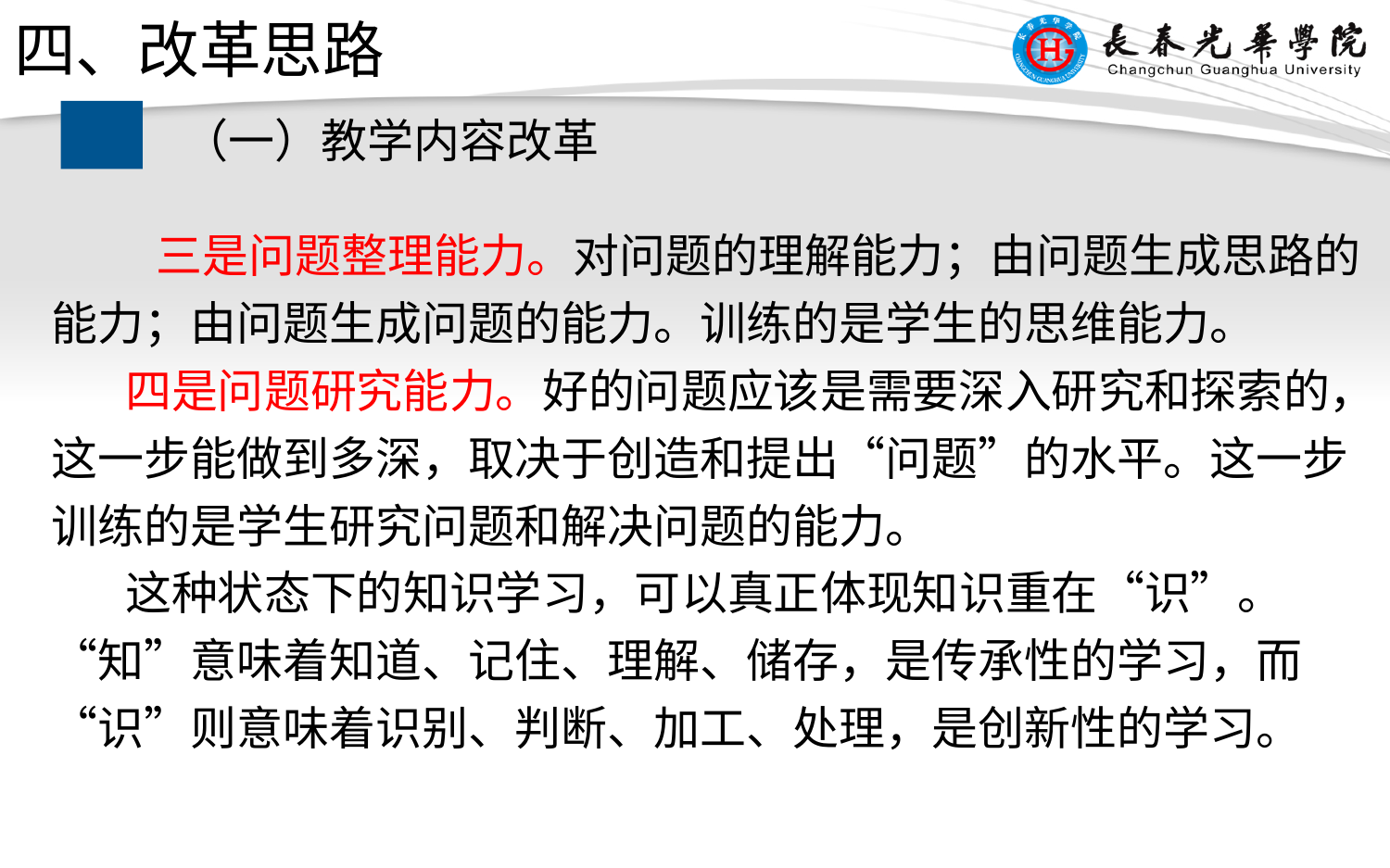

四、改革思路

（一）教学内容改革
         三是问题整理能力。对问题的理解能力；由问题生成思路的能力；由问题生成问题的能力。训练的是学生的思维能力。
      四是问题研究能力。好的问题应该是需要深入研究和探索的，这一步能做到多深，取决于创造和提出“问题”的水平。这一步训练的是学生研究问题和解决问题的能力。
      这种状态下的知识学习，可以真正体现知识重在“识”。“知”意味着知道、记住、理解、储存，是传承性的学习，而“识”则意味着识别、判断、加工、处理，是创新性的学习。